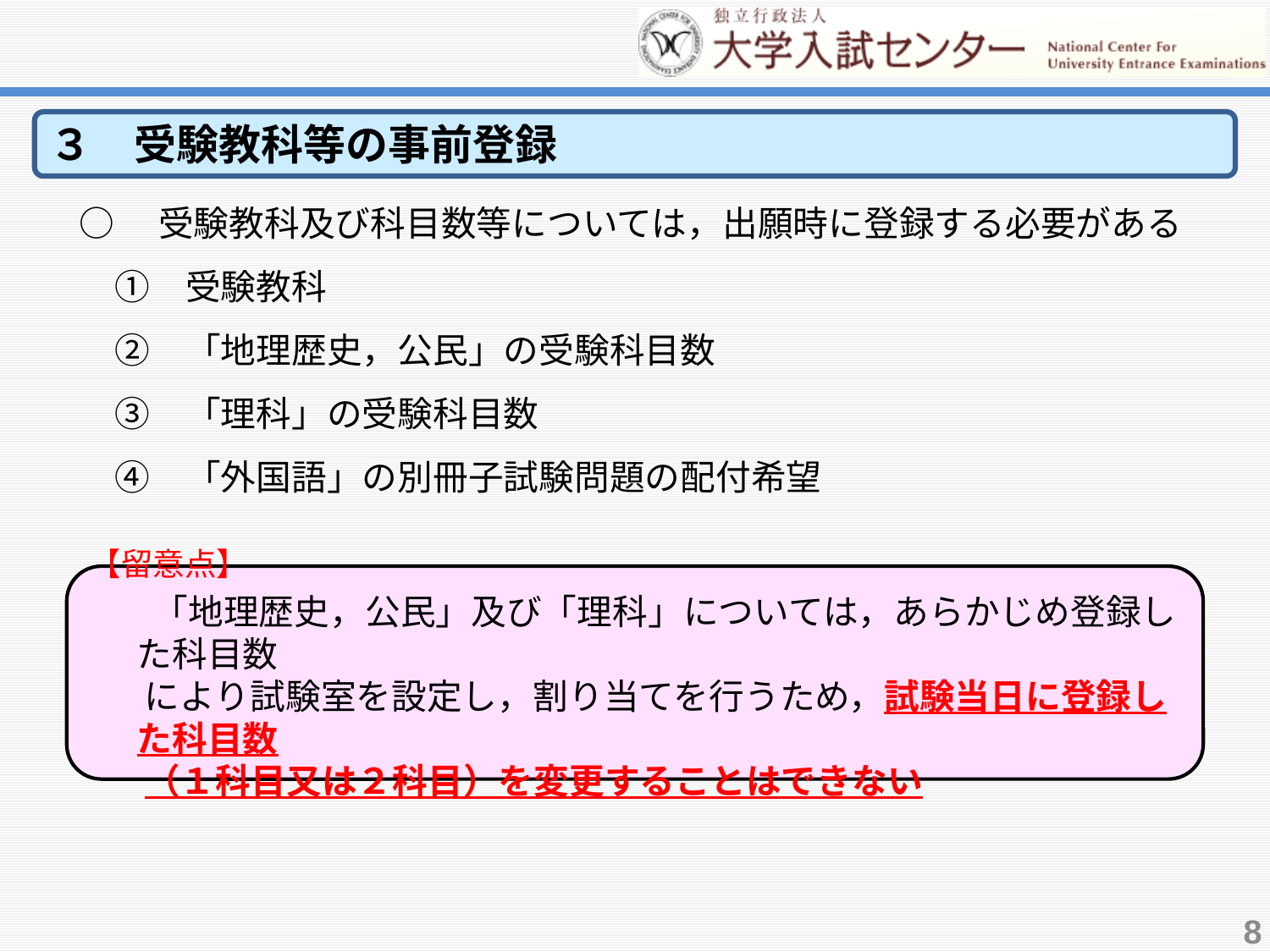

３　受験教科等の事前登録
○　受験教科及び科目数等については，出願時に登録する必要がある
　①　受験教科
　②　「地理歴史，公民」の受験科目数
　③　「理科」の受験科目数
　④　「外国語」の別冊子試験問題の配付希望
【留意点】
　　「地理歴史，公民」及び「理科」については，あらかじめ登録した科目数
 により試験室を設定し，割り当てを行うため，試験当日に登録した科目数
 （１科目又は２科目）を変更することはできない
8